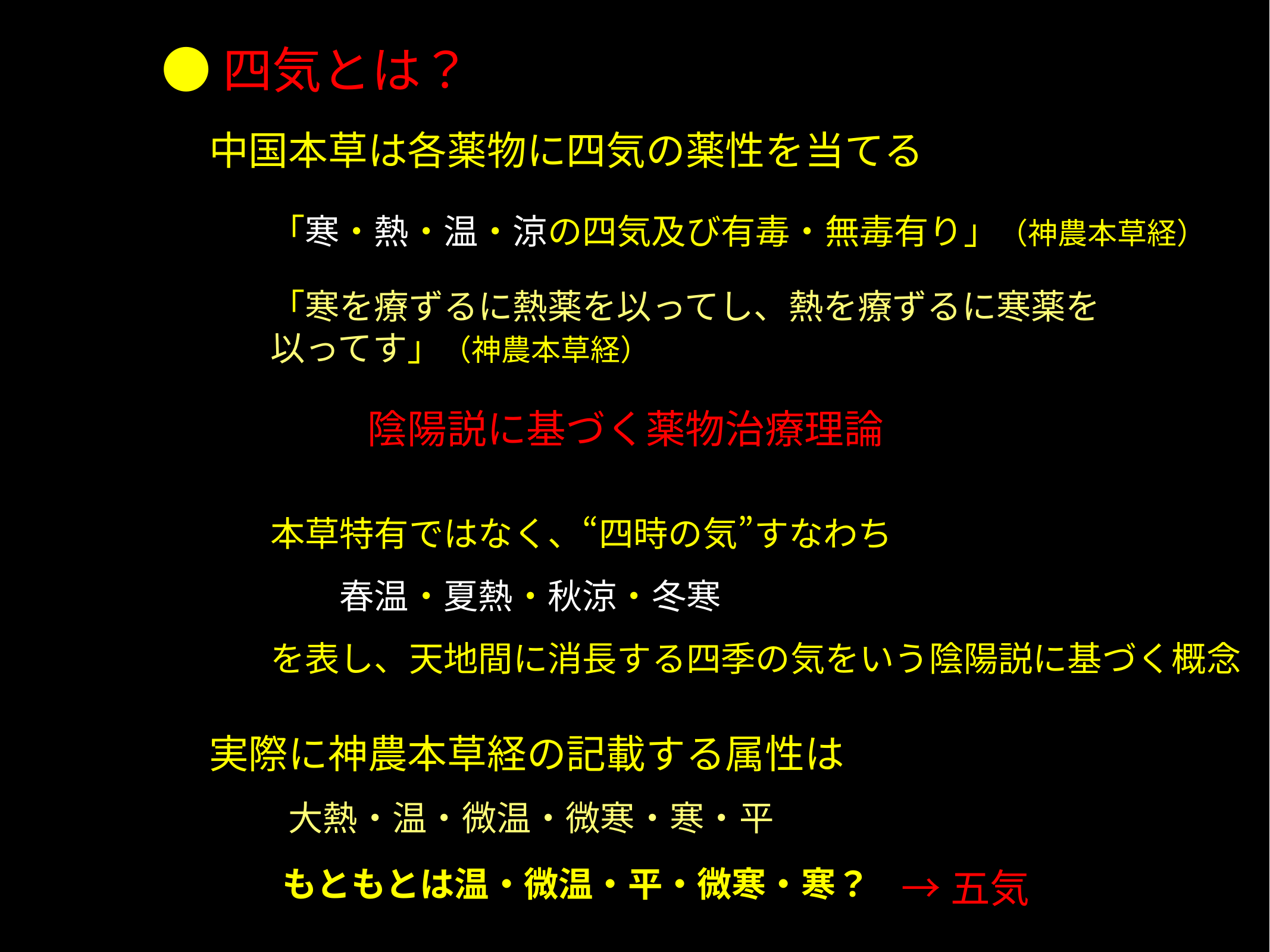

●四気とは？
中国本草は各薬物に四気の薬性を当てる
「寒・熱・温・涼の四気及び有毒・無毒有り」（神農本草経）
「寒を療ずるに熱薬を以ってし、熱を療ずるに寒薬を以ってす」（神農本草経）
陰陽説に基づく薬物治療理論
本草特有ではなく、“四時の気”すなわち
　　春温・夏熱・秋涼・冬寒
を表し、天地間に消長する四季の気をいう陰陽説に基づく概念
実際に神農本草経の記載する属性は
大熱・温・微温・微寒・寒・平
→五気
もともとは温・微温・平・微寒・寒？